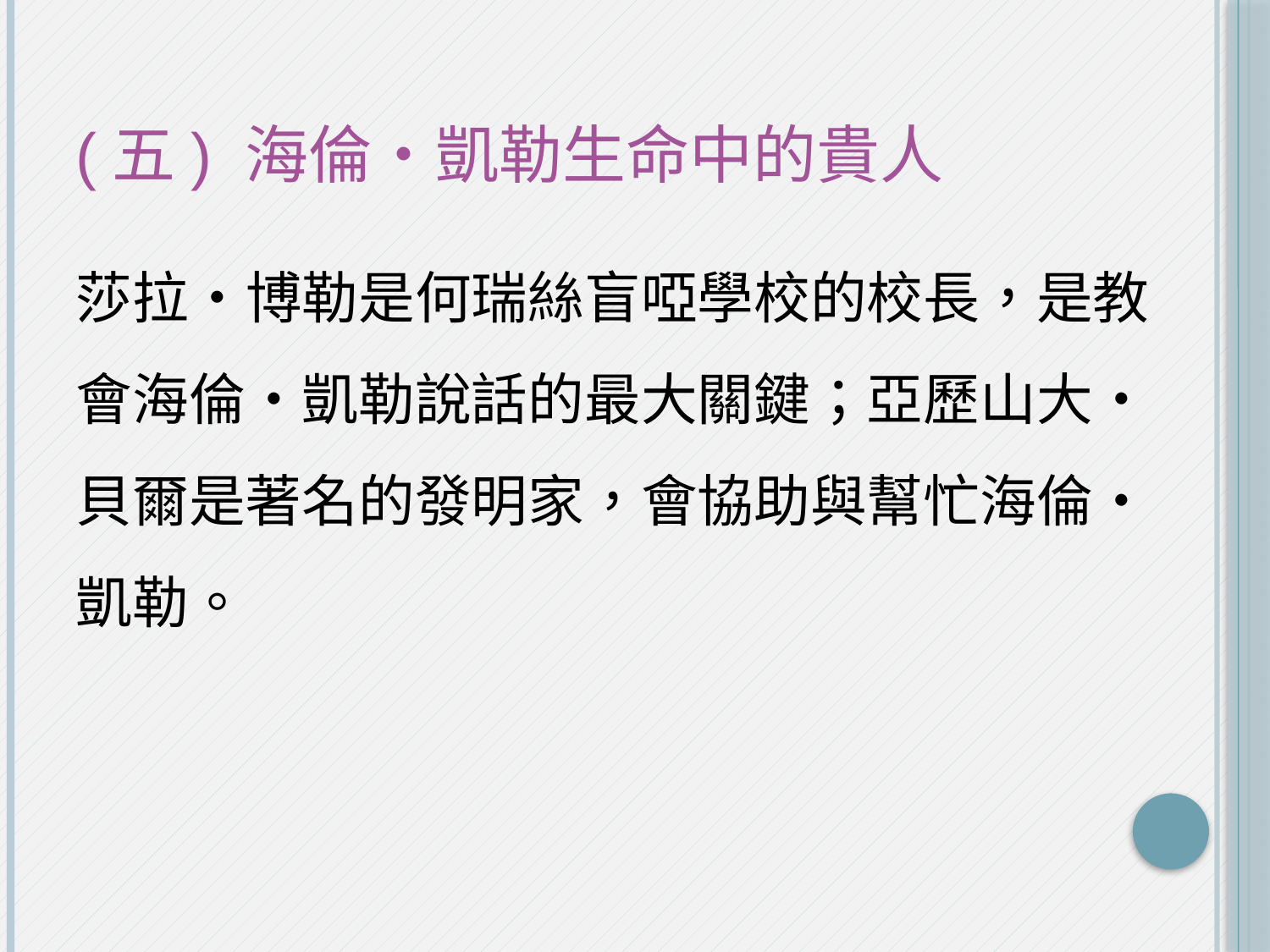

# (五) 海倫‧凱勒生命中的貴人
莎拉・博勒是何瑞絲盲啞學校的校長，是教會海倫・凱勒說話的最大關鍵；亞歷山大・貝爾是著名的發明家，會協助與幫忙海倫・凱勒。